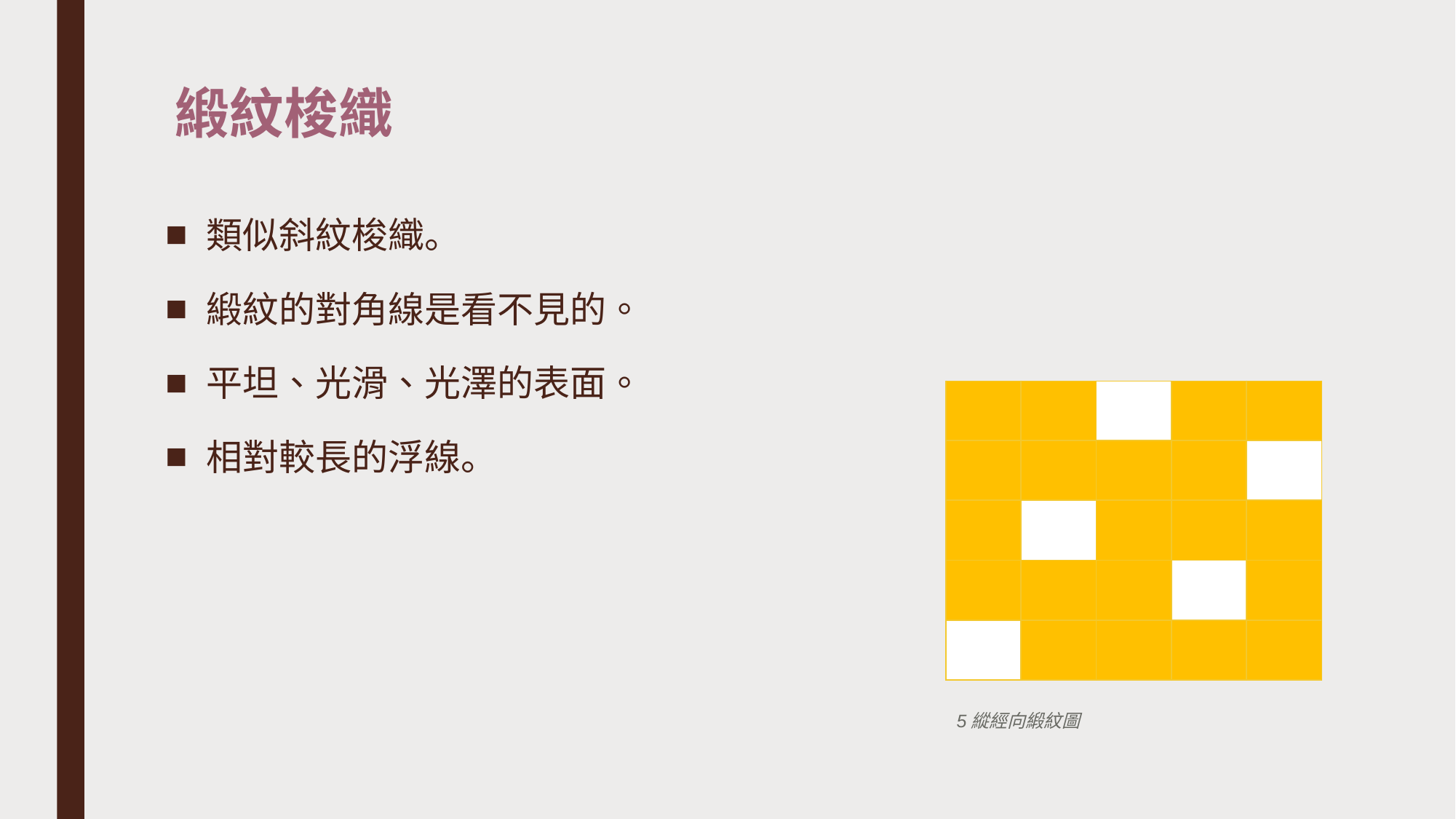

# 緞紋梭織
類似斜紋梭織。
緞紋的對角線是看不見的。
平坦、光滑、光澤的表面。
相對較長的浮線。

|  |  |  |  |  |
| --- | --- | --- | --- | --- |
|  |  |  |  |  |
|  |  |  |  |  |
|  |  |  |  |  |
|  |  |  |  |  |
5縱經向緞紋圖